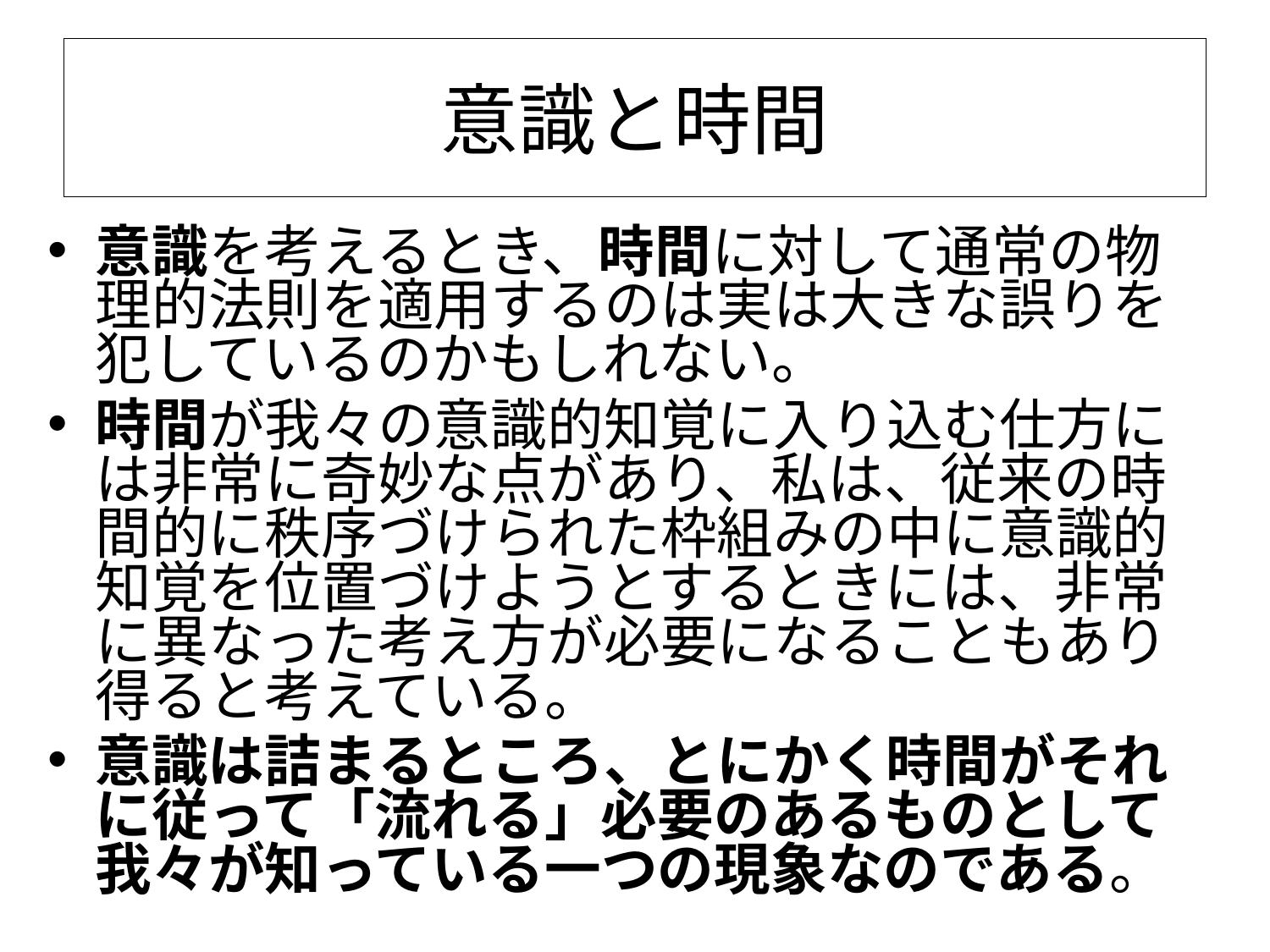

# 意識と時間
意識を考えるとき、時間に対して通常の物理的法則を適用するのは実は大きな誤りを犯しているのかもしれない。
時間が我々の意識的知覚に入り込む仕方には非常に奇妙な点があり、私は、従来の時間的に秩序づけられた枠組みの中に意識的知覚を位置づけようとするときには、非常に異なった考え方が必要になることもあり得ると考えている。
意識は詰まるところ、とにかく時間がそれに従って「流れる」必要のあるものとして我々が知っている一つの現象なのである。